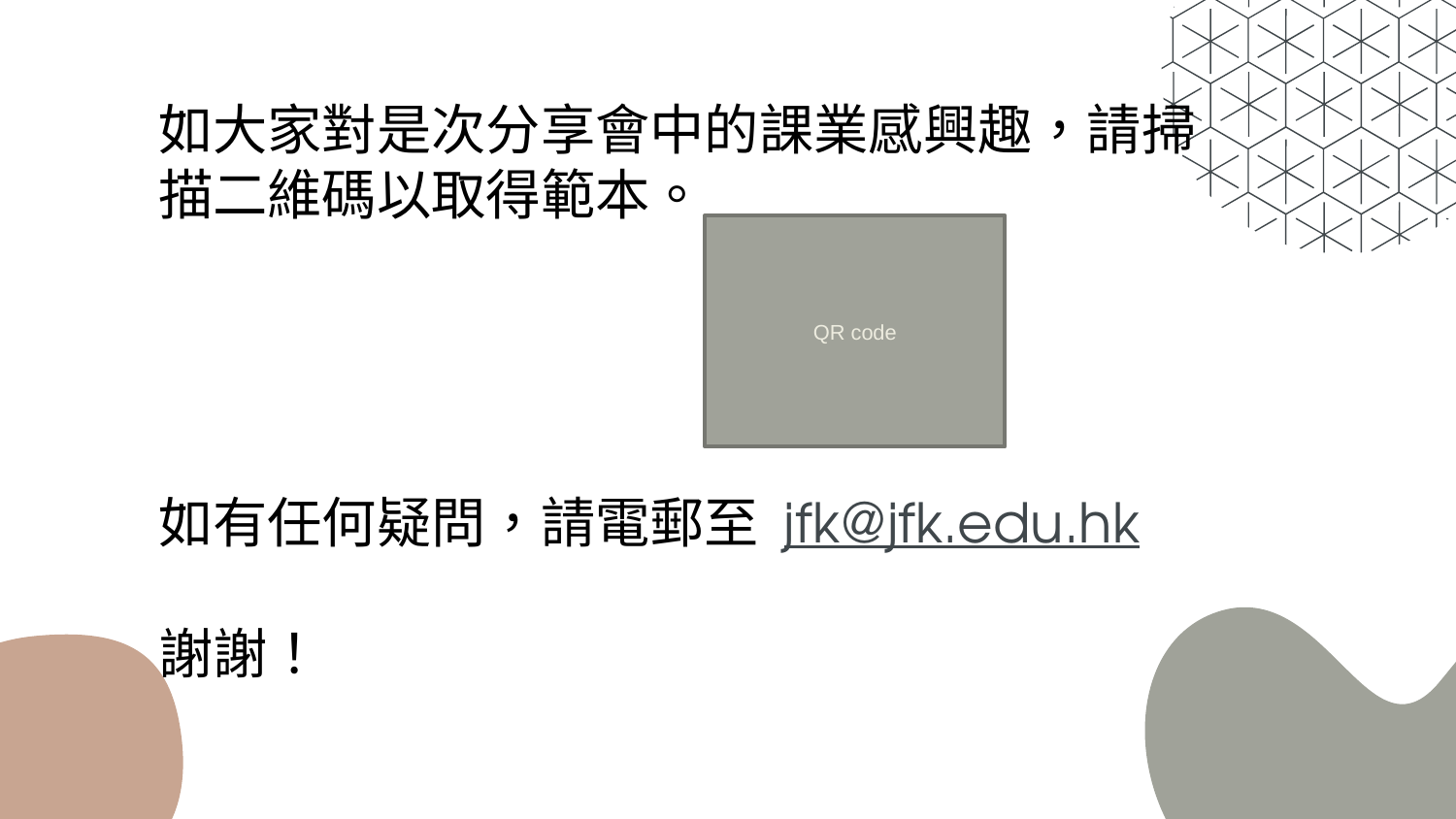

如大家對是次分享會中的課業感興趣，請掃描二維碼以取得範本。

如有任何疑問，請電郵至 jfk@jfk.edu.hk

謝謝！
QR code